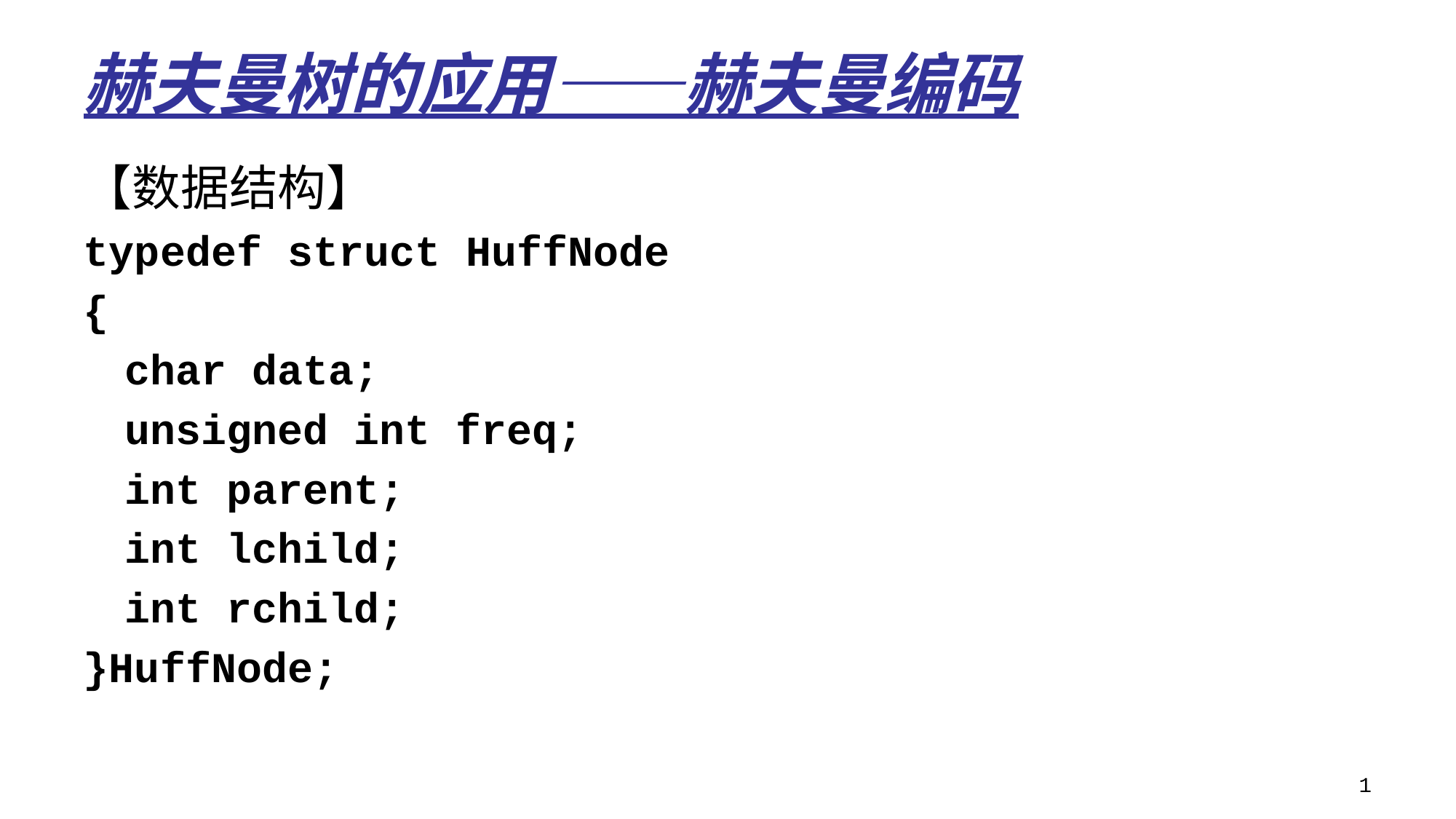

# 赫夫曼树的应用——赫夫曼编码
【数据结构】
typedef struct HuffNode
{
	char data;
	unsigned int freq;
	int parent;
	int lchild;
	int rchild;
}HuffNode;
1